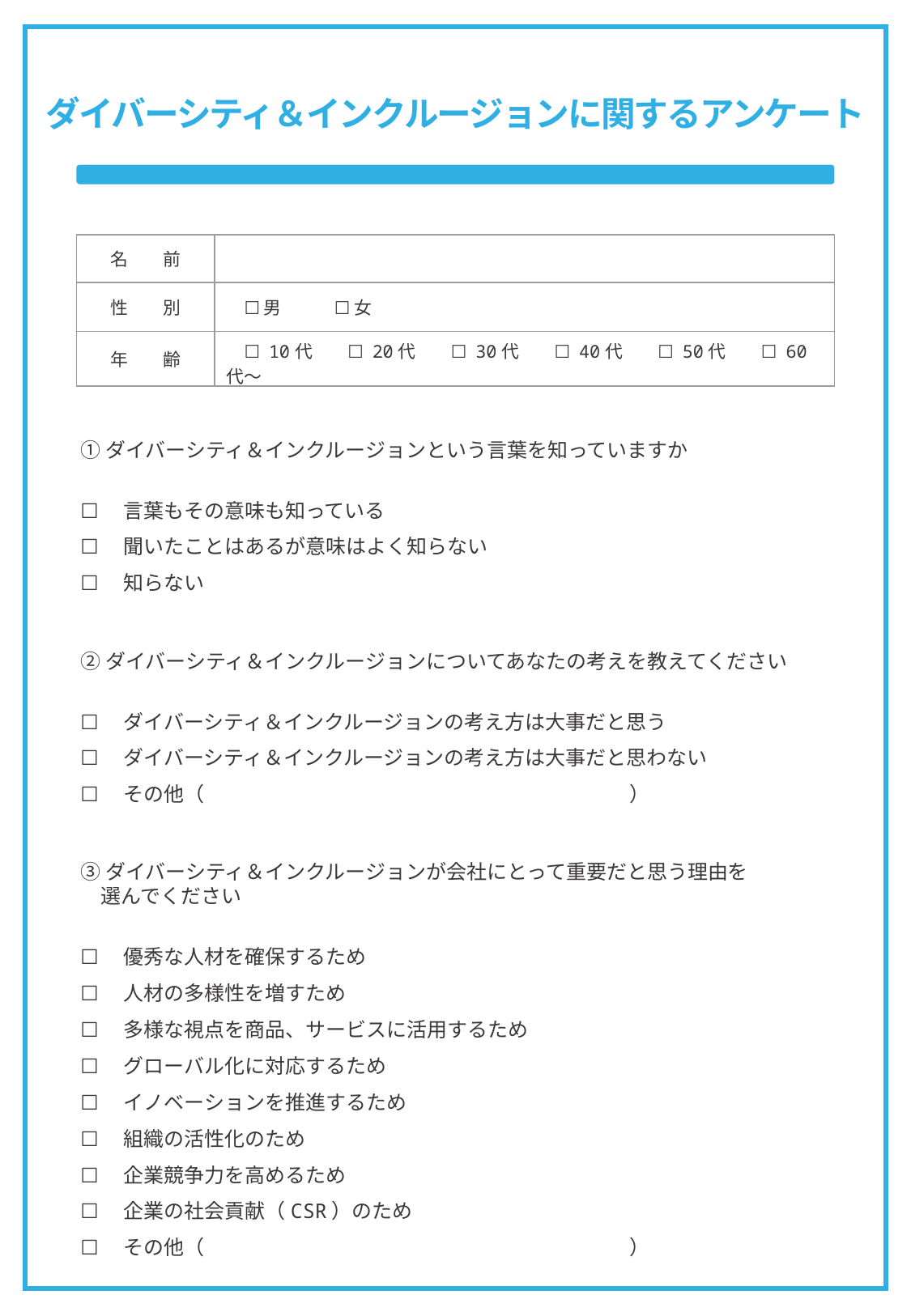

ダイバーシティ＆インクルージョンに関するアンケート

| 名　　前 |  |
| --- | --- |
| 性　　別 | ☐ 男　　　☐ 女 |
| 年　　齢 | ☐ 10代　　☐ 20代　　☐ 30代　　☐ 40代　　☐ 50代　　☐ 60代～ |
①ダイバーシティ＆インクルージョンという言葉を知っていますか

☐　言葉もその意味も知っている
☐　聞いたことはあるが意味はよく知らない
☐　知らない
②ダイバーシティ＆インクルージョンについてあなたの考えを教えてください

☐　ダイバーシティ＆インクルージョンの考え方は大事だと思う
☐　ダイバーシティ＆インクルージョンの考え方は大事だと思わない
☐　その他（　　　　　　　　　　　　　　　　　　　　　）
③ダイバーシティ＆インクルージョンが会社にとって重要だと思う理由を
　選んでください

☐　優秀な人材を確保するため
☐　人材の多様性を増すため
☐　多様な視点を商品、サービスに活用するため
☐　グローバル化に対応するため
☐　イノベーションを推進するため
☐　組織の活性化のため
☐　企業競争力を高めるため
☐　企業の社会貢献（CSR）のため
☐　その他（　　　　　　　　　　　　　　　　　　　　　）